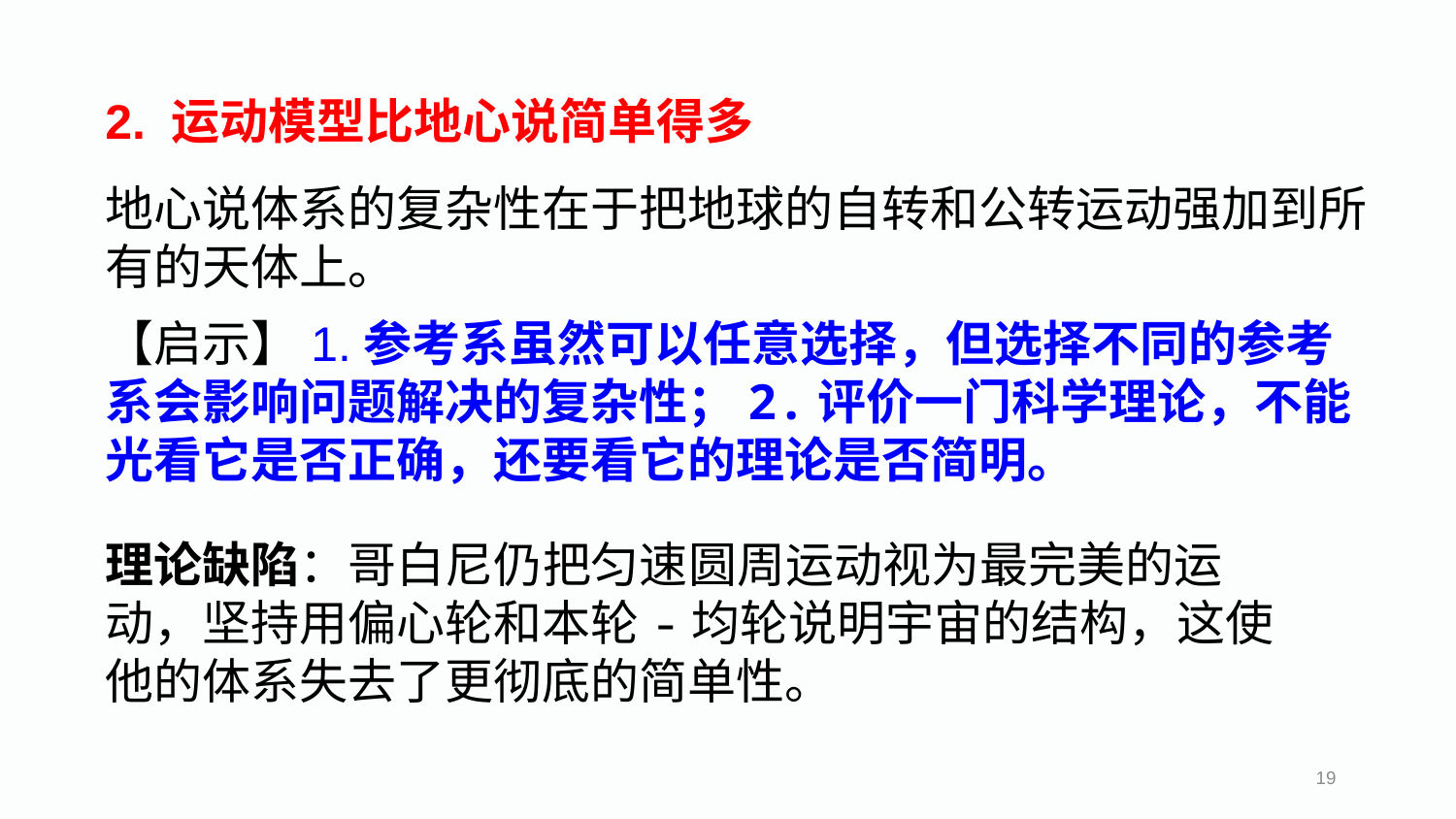

2. 运动模型比地心说简单得多
地心说体系的复杂性在于把地球的自转和公转运动强加到所有的天体上。
【启示】1.参考系虽然可以任意选择，但选择不同的参考系会影响问题解决的复杂性；2.评价一门科学理论，不能光看它是否正确，还要看它的理论是否简明。
理论缺陷：哥白尼仍把匀速圆周运动视为最完美的运动，坚持用偏心轮和本轮-均轮说明宇宙的结构，这使他的体系失去了更彻底的简单性。
19